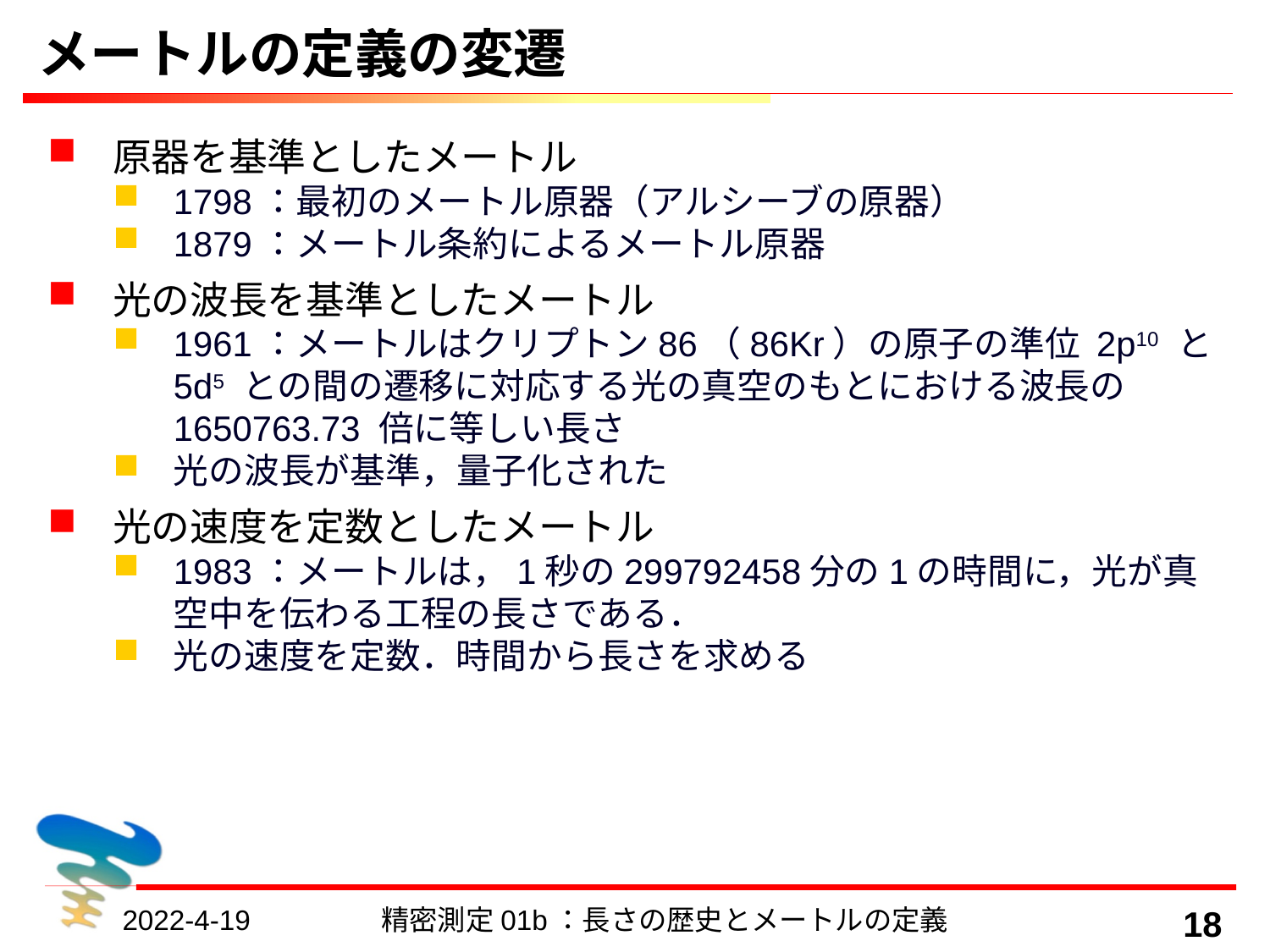

# メートルの定義の変遷
原器を基準としたメートル
1798：最初のメートル原器（アルシーブの原器）
1879：メートル条約によるメートル原器
光の波長を基準としたメートル
1961：メートルはクリプトン86（86Kr）の原子の準位 2p10 と 5d5 との間の遷移に対応する光の真空のもとにおける波長の1650763.73 倍に等しい長さ
光の波長が基準，量子化された
光の速度を定数としたメートル
1983：メートルは，1秒の299792458分の1の時間に，光が真空中を伝わる工程の長さである．
光の速度を定数．時間から長さを求める

2022-4-19
精密測定01b：長さの歴史とメートルの定義
18